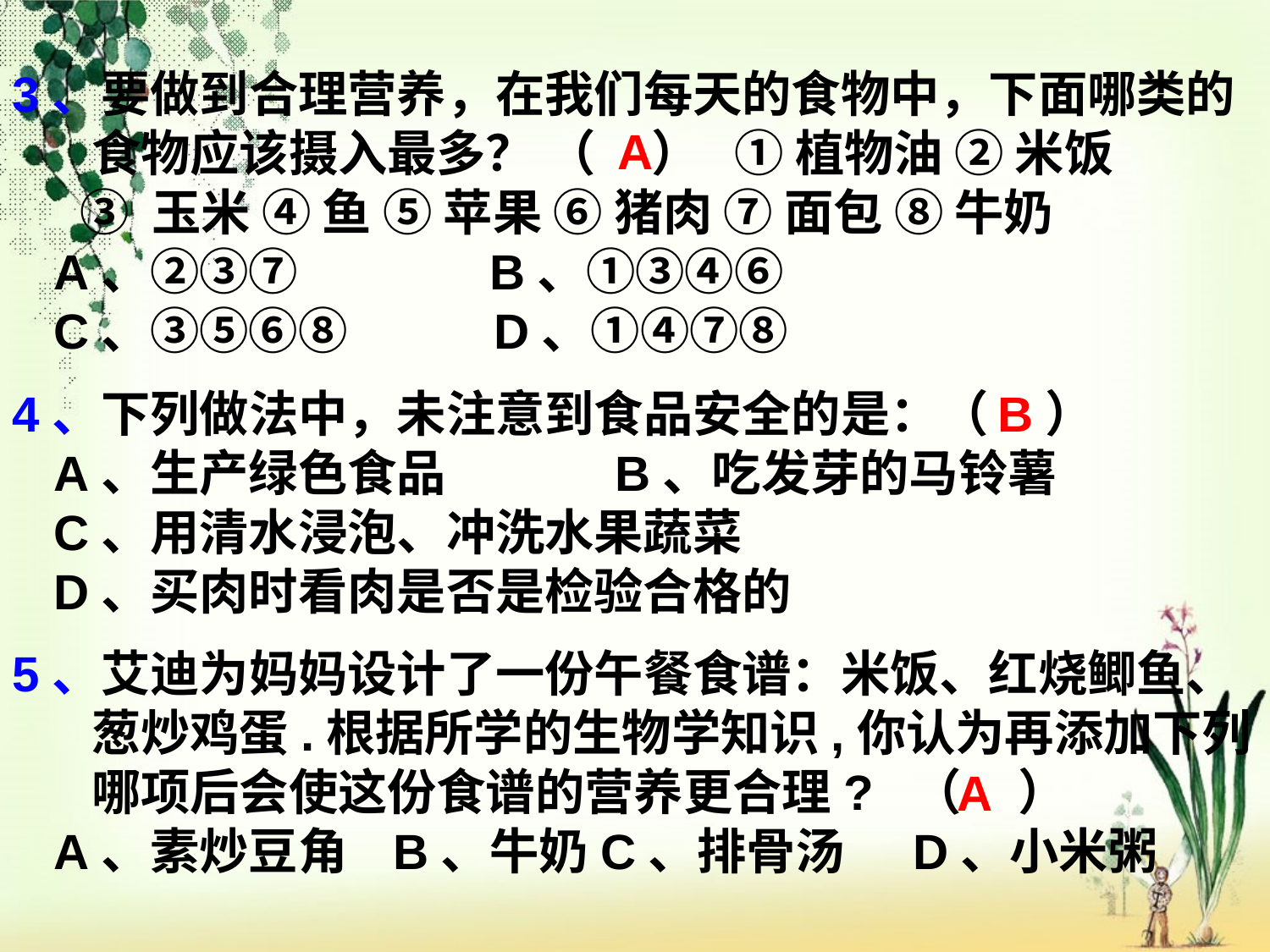

3、要做到合理营养，在我们每天的食物中，下面哪类的
      食物应该摄入最多？ （     ）   ① 植物油 ② 米饭
      ③ 玉米 ④ 鱼 ⑤ 苹果 ⑥ 猪肉 ⑦ 面包 ⑧ 牛奶
   A、②③⑦                B、①③④⑥
   C、③⑤⑥⑧            D、①④⑦⑧
A
4、下列做法中，未注意到食品安全的是：（     ）
   A、生产绿色食品              B、吃发芽的马铃薯
   C、用清水浸泡、冲洗水果蔬菜
   D、买肉时看肉是否是检验合格的
B
5、艾迪为妈妈设计了一份午餐食谱：米饭、红烧鲫鱼、
      葱炒鸡蛋.根据所学的生物学知识,你认为再添加下列
      哪项后会使这份食谱的营养更合理?  （     ）
   A、素炒豆角   B、牛奶C、排骨汤     D、小米粥
A